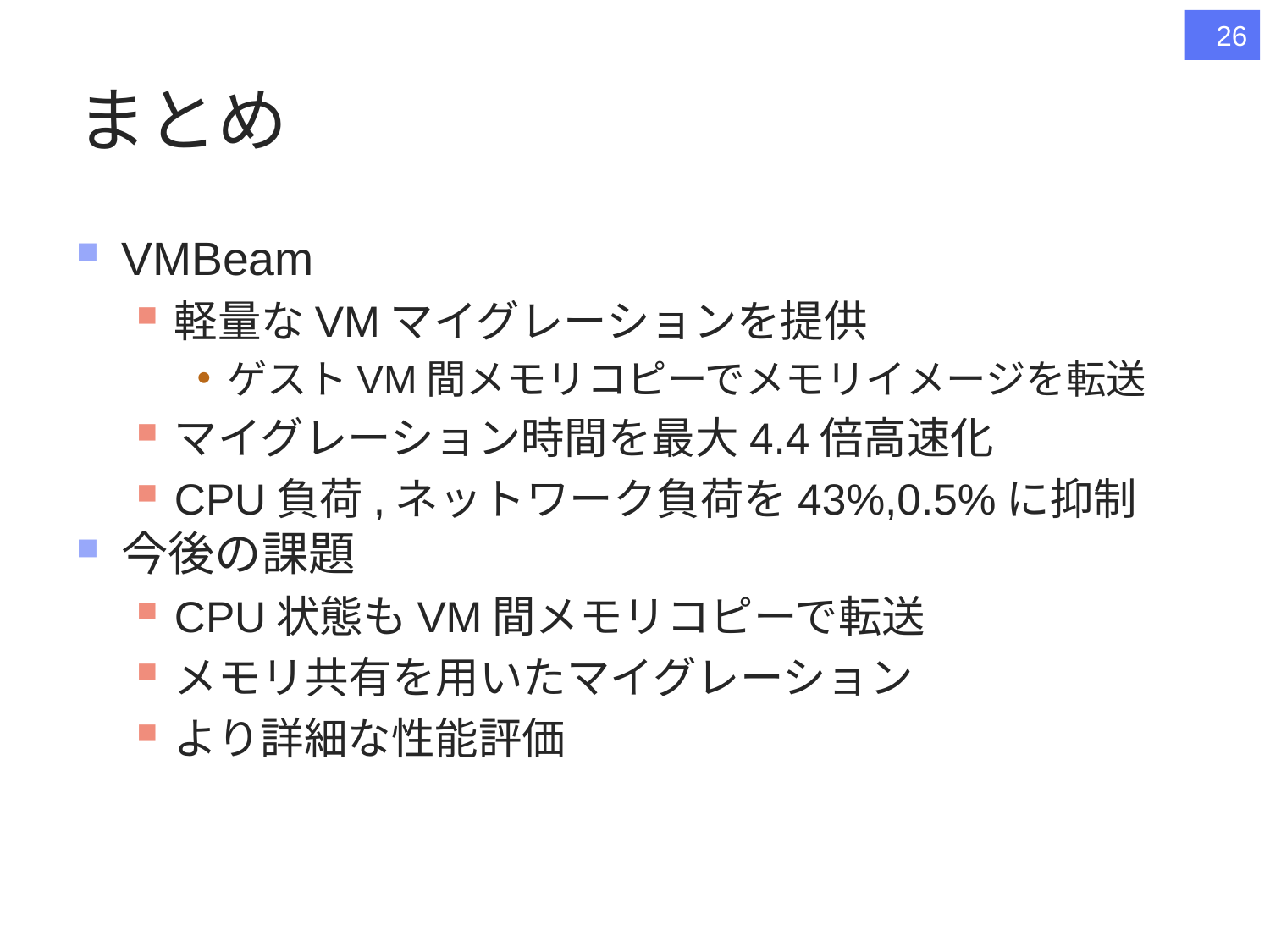

26
# まとめ
VMBeam
軽量なVMマイグレーションを提供
ゲストVM間メモリコピーでメモリイメージを転送
マイグレーション時間を最大4.4倍高速化
CPU負荷,ネットワーク負荷を43%,0.5%に抑制
今後の課題
CPU状態もVM間メモリコピーで転送
メモリ共有を用いたマイグレーション
より詳細な性能評価